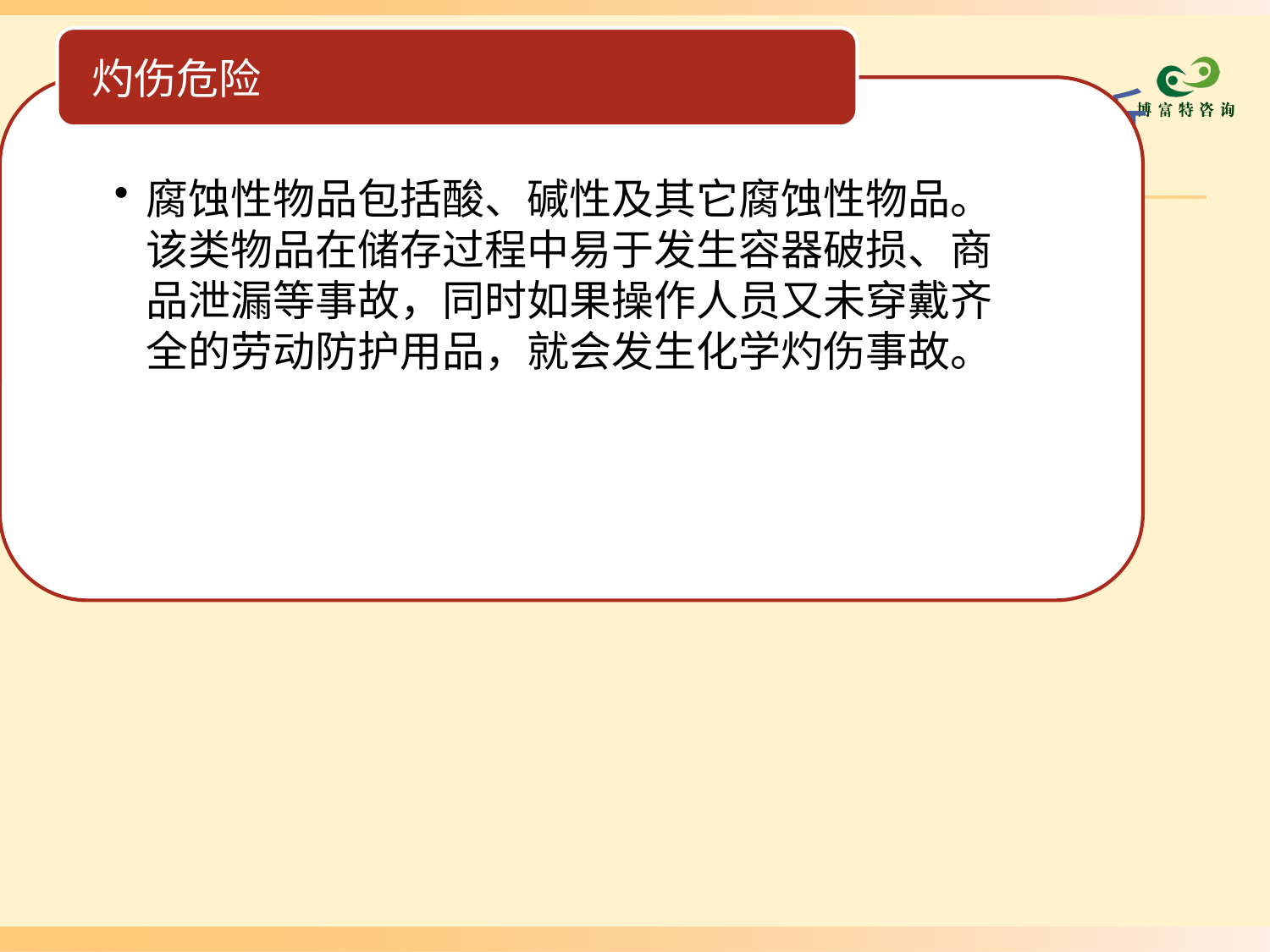

# 3.危化品的安全管理——风险分析
腐蚀性物品包括酸、碱性及其它腐蚀性物品。该类物品在储存过程中易于发生容器破损、商品泄漏等事故，同时如果操作人员又未穿戴齐全的劳动防护用品，就会发生化学灼伤事故。

灼伤危险